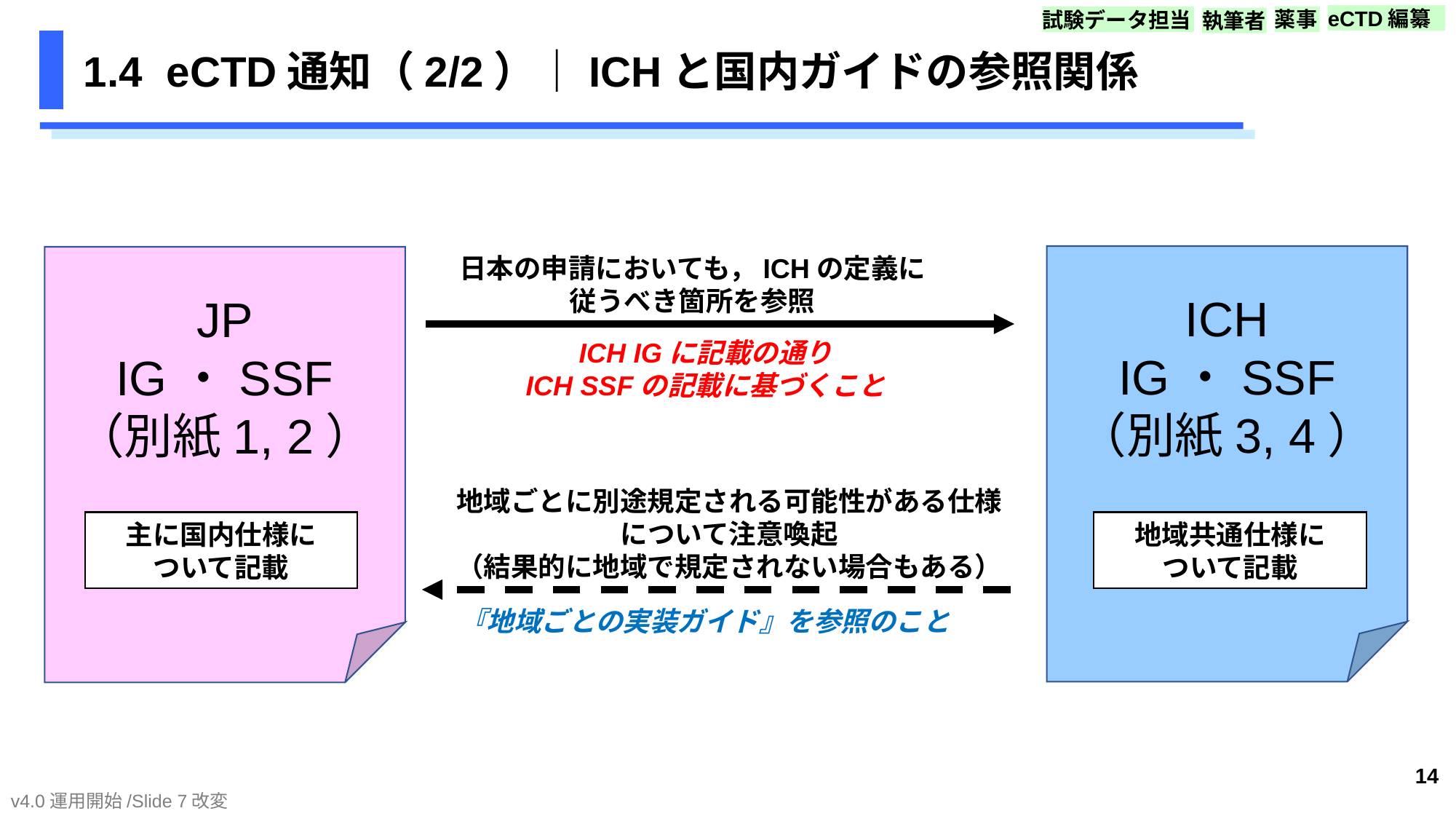

eCTD編纂
薬事
試験データ担当
執筆者
# 1.4  eCTD通知（2/2）｜ICHと国内ガイドの参照関係
日本の申請においても，ICHの定義に従うべき箇所を参照
ICH
IG・SSF
（別紙3, 4）

JP
IG・SSF
（別紙1, 2）

ICH IGに記載の通り
ICH SSFの記載に基づくこと
地域ごとに別途規定される可能性がある仕様について注意喚起
（結果的に地域で規定されない場合もある）
地域共通仕様に
ついて記載
主に国内仕様に
ついて記載
『地域ごとの実装ガイド』を参照のこと
14
v4.0運用開始/Slide 7改変